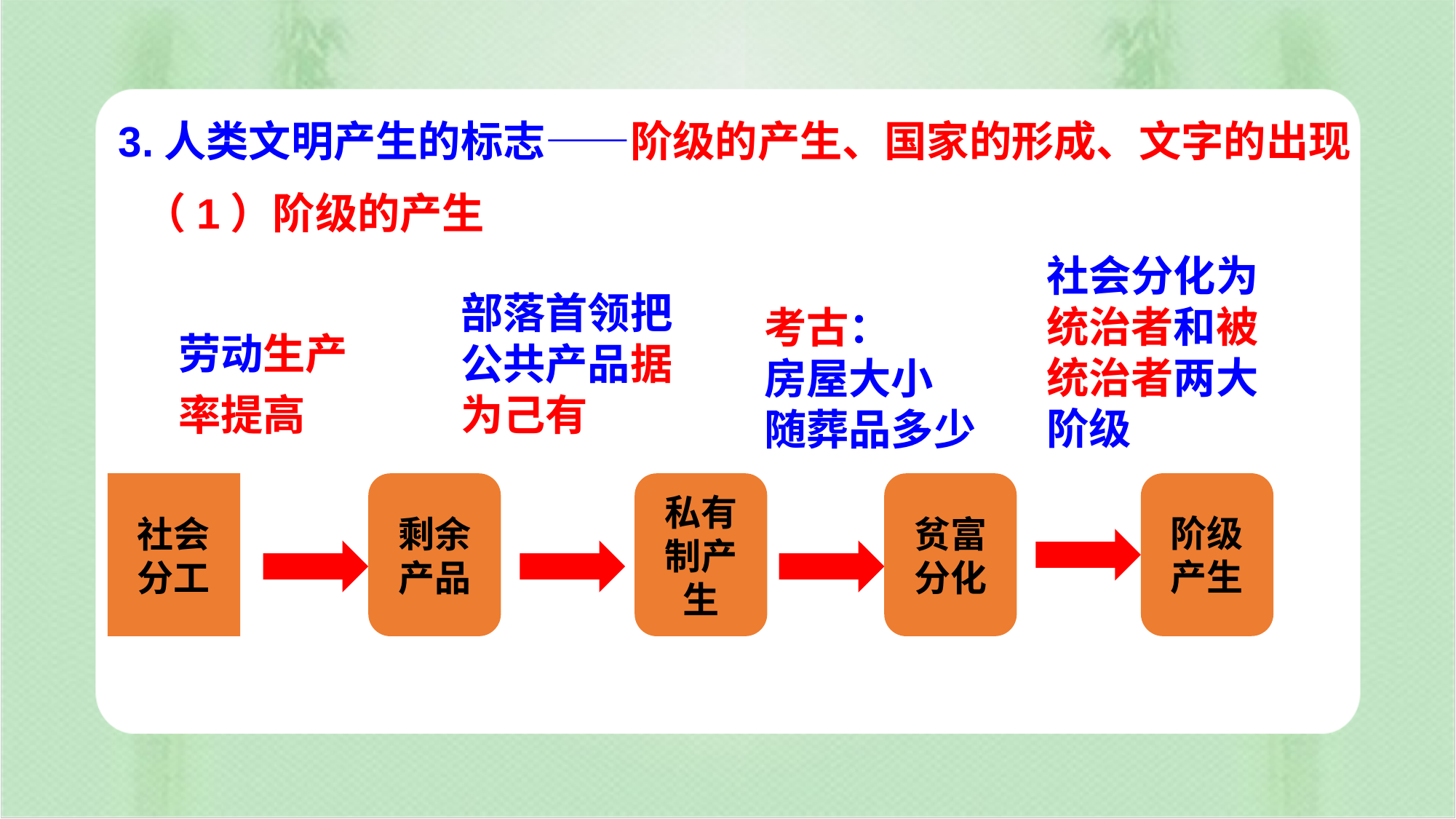

3.人类文明产生的标志——阶级的产生、国家的形成、文字的出现
（1）阶级的产生
社会分化为统治者和被统治者两大阶级
部落首领把公共产品据为己有
考古：
房屋大小
随葬品多少
劳动生产
率提高
阶级产生
社会
分工
剩余产品
私有
制产生
贫富分化